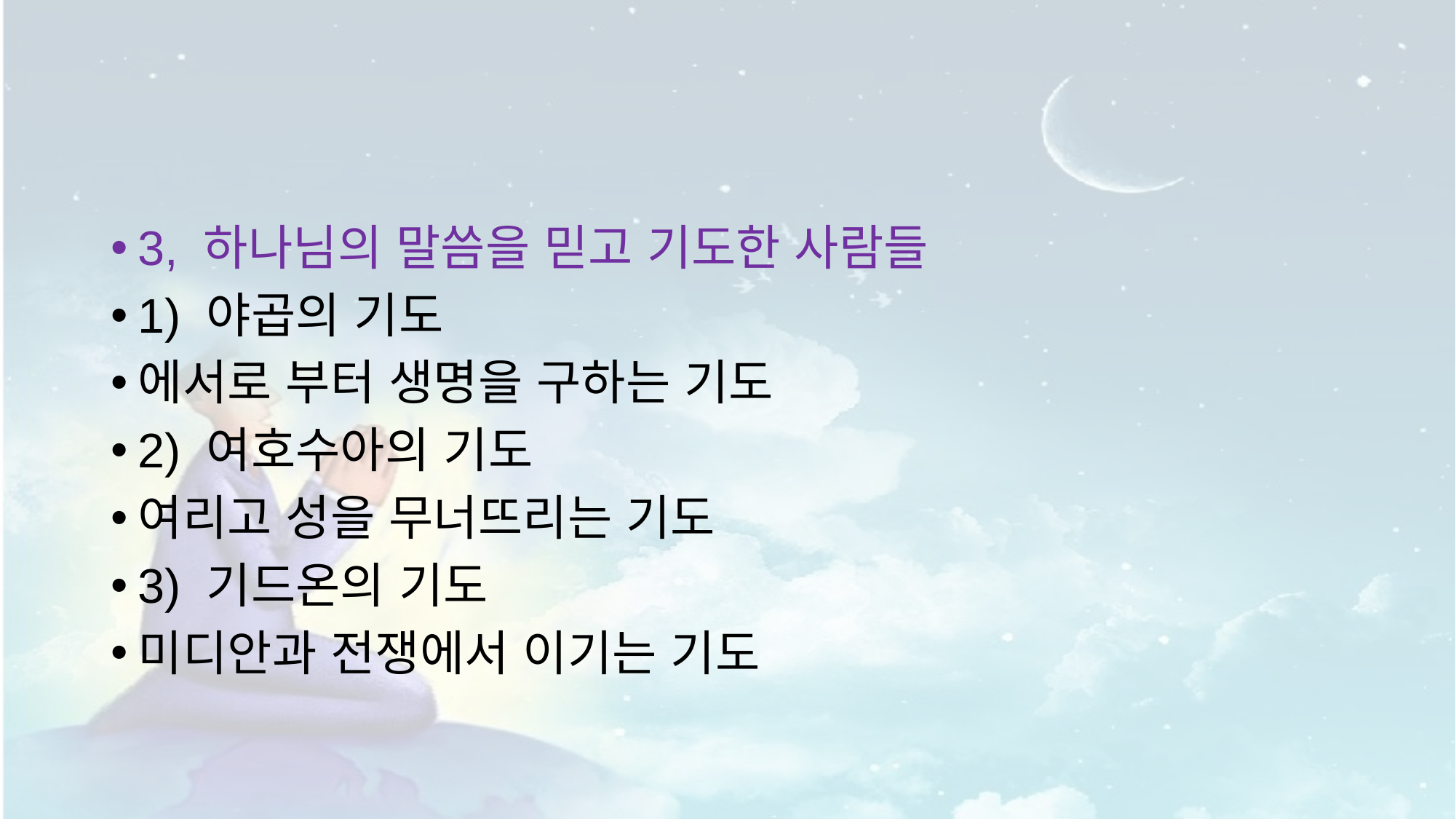

#
3, 하나님의 말씀을 믿고 기도한 사람들
1) 야곱의 기도
에서로 부터 생명을 구하는 기도
2) 여호수아의 기도
여리고 성을 무너뜨리는 기도
3) 기드온의 기도
미디안과 전쟁에서 이기는 기도